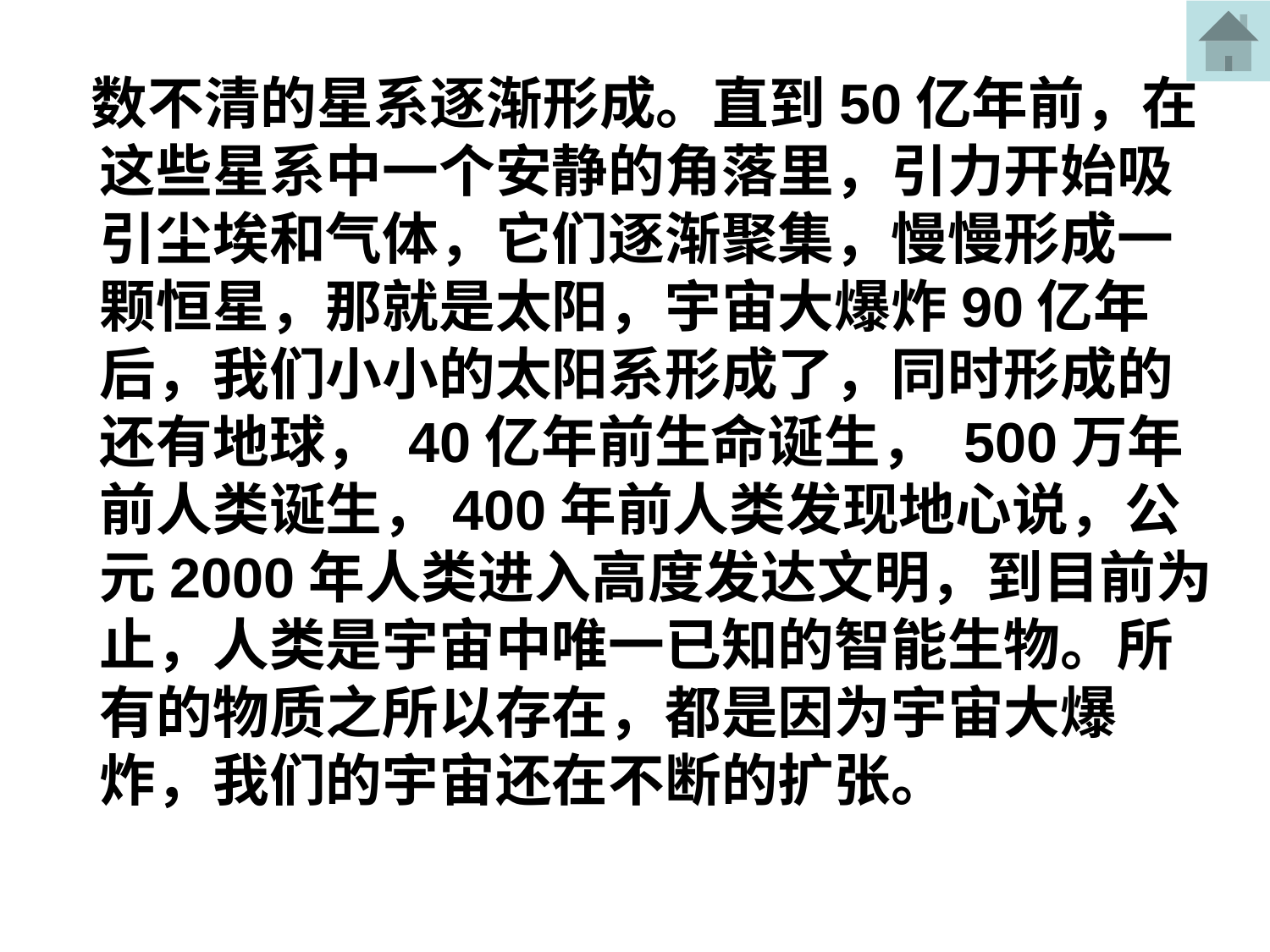

数不清的星系逐渐形成。直到50亿年前，在这些星系中一个安静的角落里，引力开始吸引尘埃和气体，它们逐渐聚集，慢慢形成一颗恒星，那就是太阳，宇宙大爆炸90亿年后，我们小小的太阳系形成了，同时形成的还有地球， 40亿年前生命诞生， 500万年前人类诞生，400年前人类发现地心说，公元2000年人类进入高度发达文明，到目前为止，人类是宇宙中唯一已知的智能生物。所有的物质之所以存在，都是因为宇宙大爆炸，我们的宇宙还在不断的扩张。